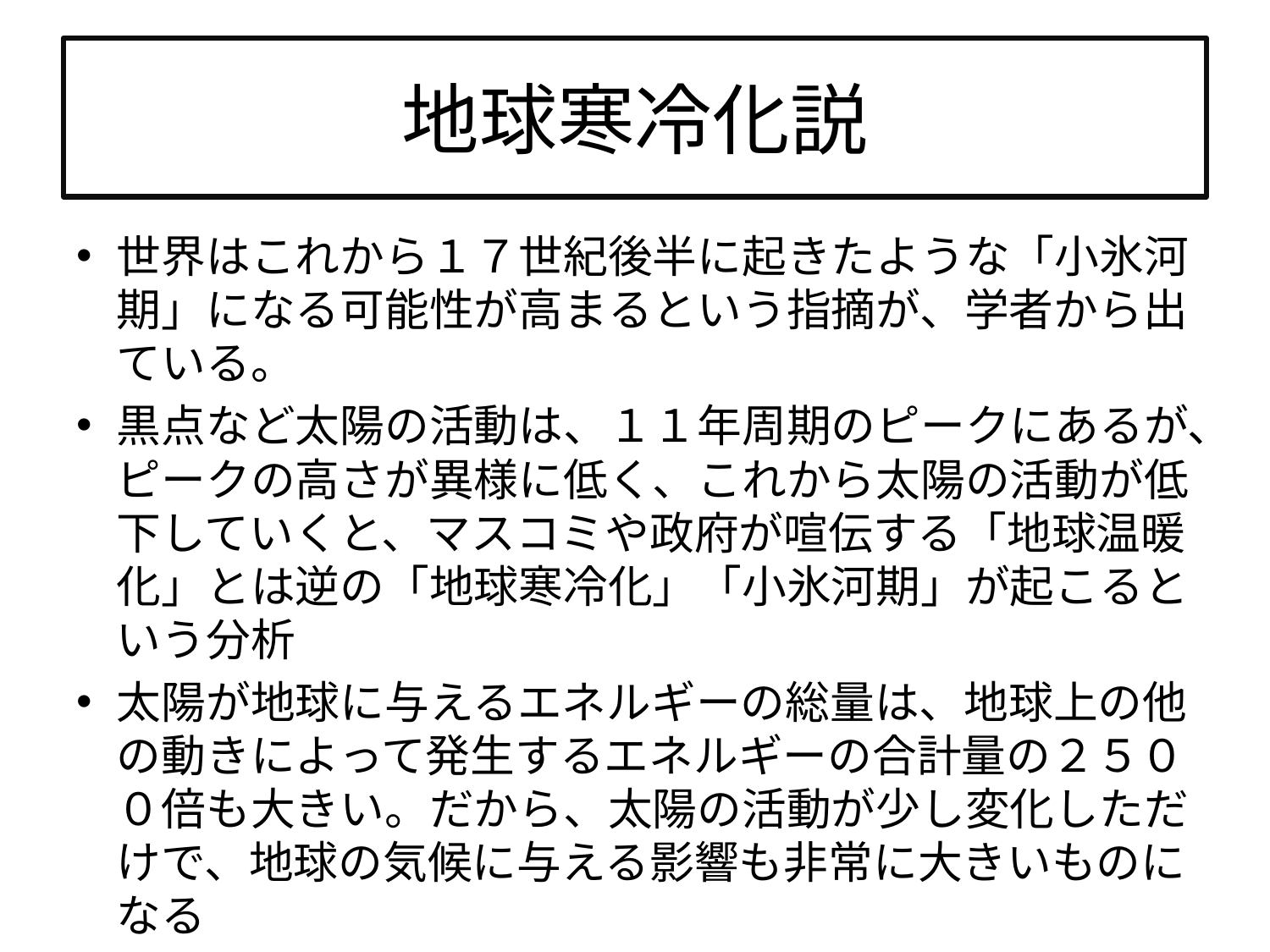

# 地球寒冷化説
世界はこれから１７世紀後半に起きたような「小氷河期」になる可能性が高まるという指摘が、学者から出ている。
黒点など太陽の活動は、１１年周期のピークにあるが、ピークの高さが異様に低く、これから太陽の活動が低下していくと、マスコミや政府が喧伝する「地球温暖化」とは逆の「地球寒冷化」「小氷河期」が起こるという分析
太陽が地球に与えるエネルギーの総量は、地球上の他の動きによって発生するエネルギーの合計量の２５００倍も大きい。だから、太陽の活動が少し変化しただけで、地球の気候に与える影響も非常に大きいものになる